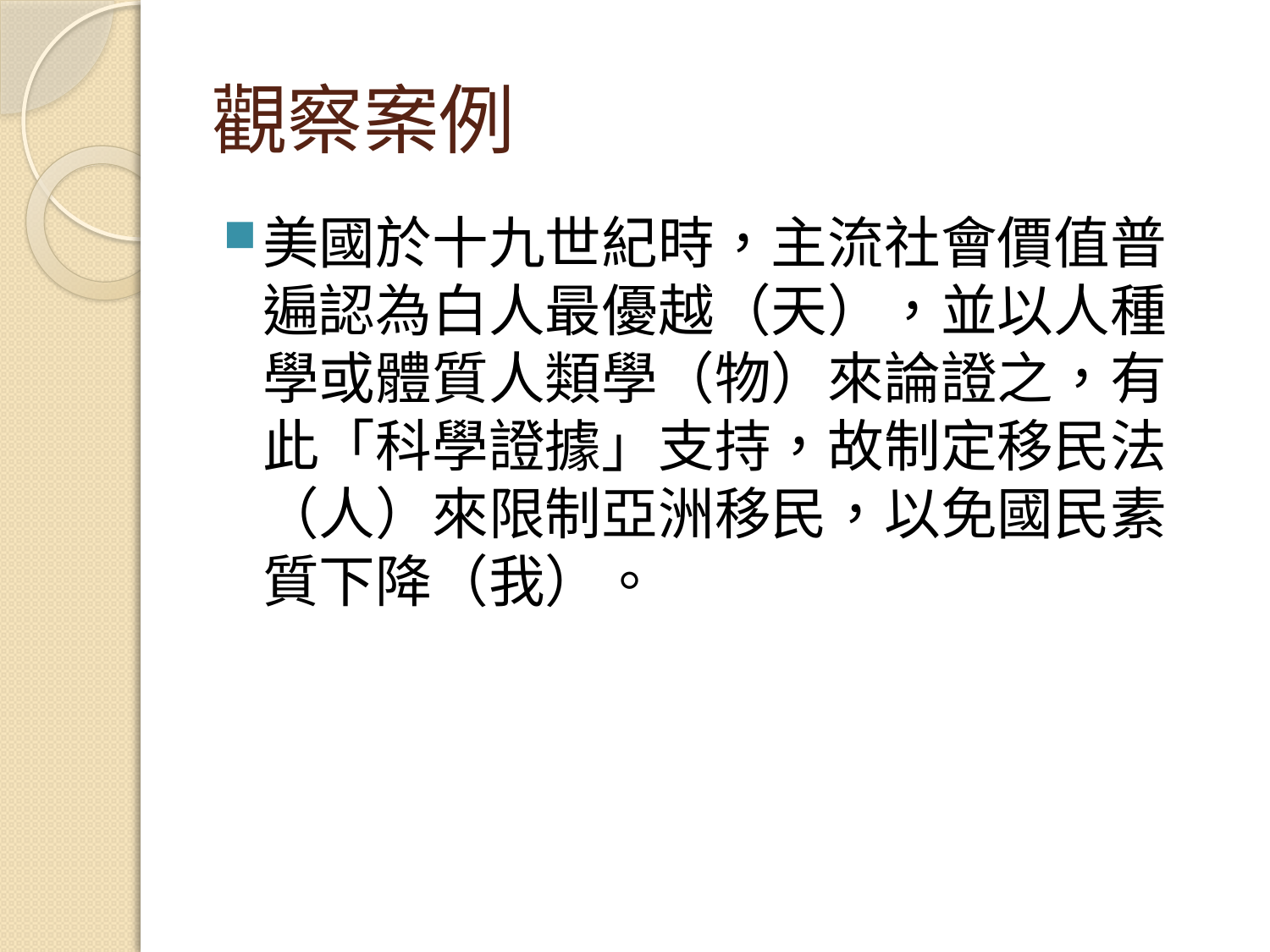

# 觀察案例
美國於十九世紀時，主流社會價值普遍認為白人最優越（天），並以人種學或體質人類學（物）來論證之，有此「科學證據」支持，故制定移民法（人）來限制亞洲移民，以免國民素質下降（我）。